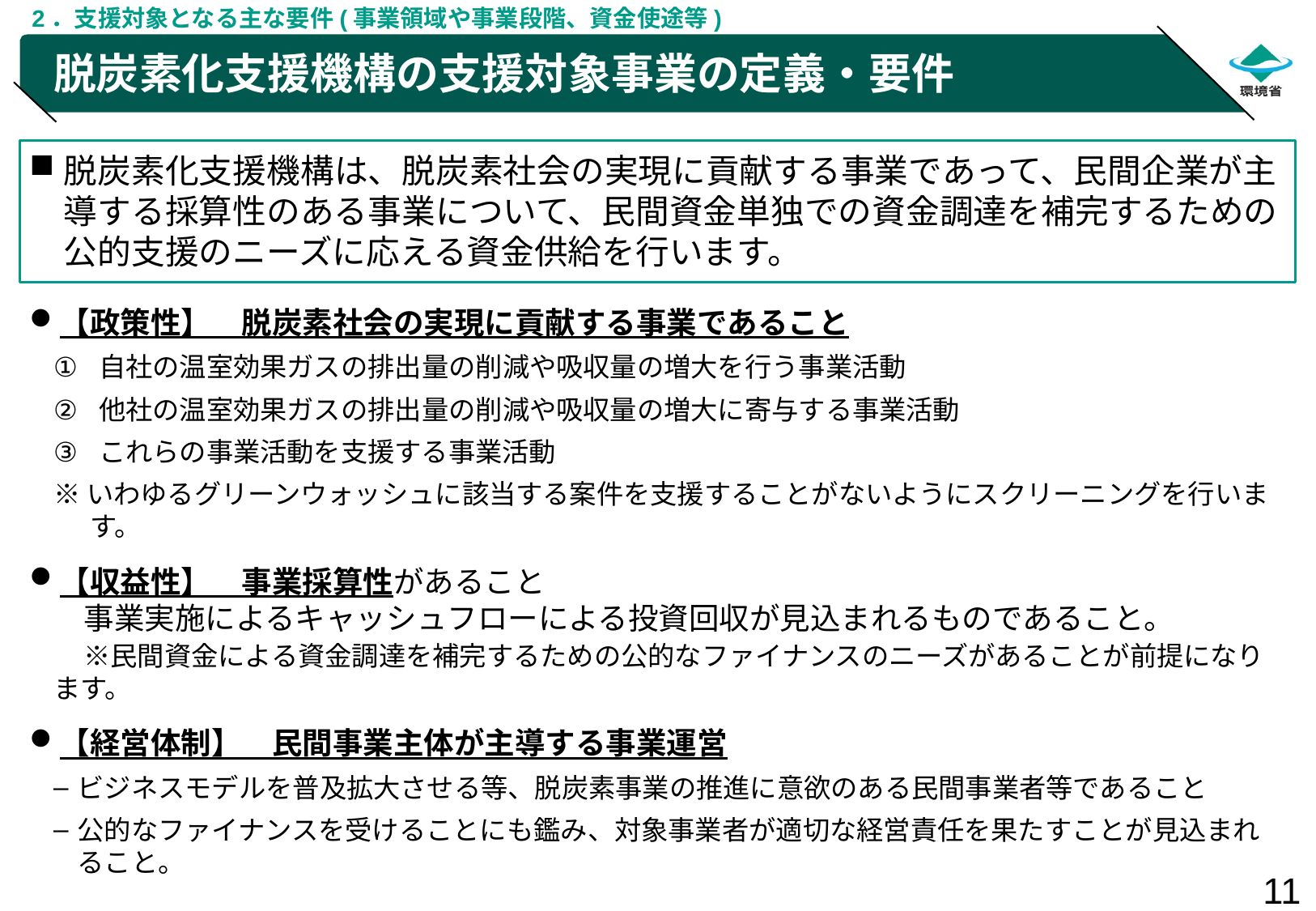

2．支援対象となる主な要件(事業領域や事業段階、資金使途等)
# 脱炭素化支援機構の支援対象事業の定義・要件
脱炭素化支援機構は、脱炭素社会の実現に貢献する事業であって、民間企業が主導する採算性のある事業について、民間資金単独での資金調達を補完するための公的支援のニーズに応える資金供給を行います。
【政策性】　脱炭素社会の実現に貢献する事業であること
自社の温室効果ガスの排出量の削減や吸収量の増大を行う事業活動
他社の温室効果ガスの排出量の削減や吸収量の増大に寄与する事業活動
これらの事業活動を支援する事業活動
※いわゆるグリーンウォッシュに該当する案件を支援することがないようにスクリーニングを行います。
【収益性】　事業採算性があること
　事業実施によるキャッシュフローによる投資回収が見込まれるものであること。
　※民間資金による資金調達を補完するための公的なファイナンスのニーズがあることが前提になります。
【経営体制】　民間事業主体が主導する事業運営
ビジネスモデルを普及拡大させる等、脱炭素事業の推進に意欲のある民間事業者等であること
公的なファイナンスを受けることにも鑑み、対象事業者が適切な経営責任を果たすことが見込まれること。

※具体的な支援決定は、ポートフォリオ全体の構築に留意しながら総合的に判断しながら行います。